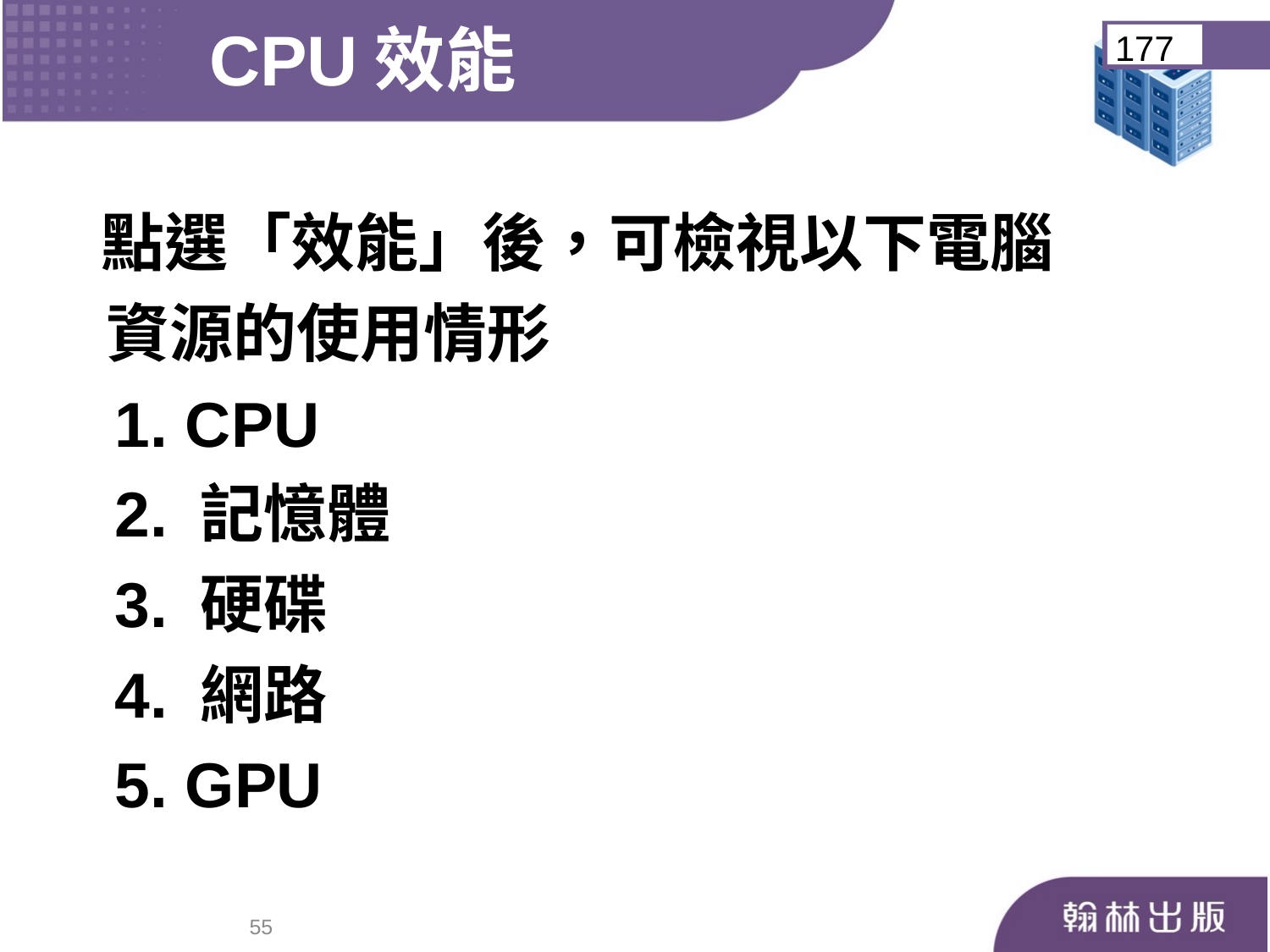

CPU效能
177
  點選「效能」後，可檢視以下電腦
  資源的使用情形
   1. CPU
   2. 記憶體
   3. 硬碟
   4. 網路
   5. GPU
55